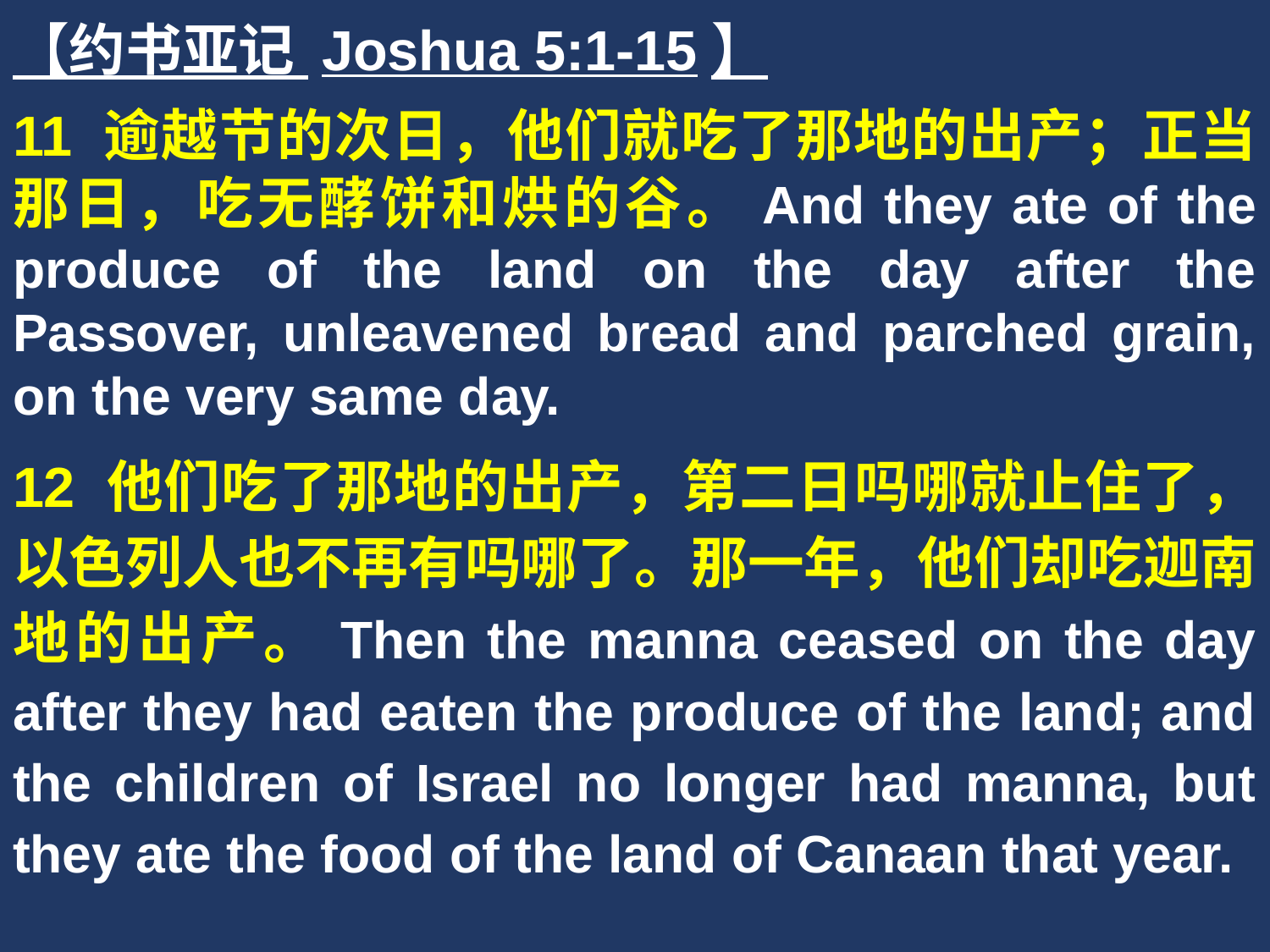

【约书亚记 Joshua 5:1-15】
11 逾越节的次日，他们就吃了那地的出产；正当那日，吃无酵饼和烘的谷。And they ate of the produce of the land on the day after the Passover, unleavened bread and parched grain, on the very same day.
12 他们吃了那地的出产，第二日吗哪就止住了，以色列人也不再有吗哪了。那一年，他们却吃迦南地的出产。Then the manna ceased on the day after they had eaten the produce of the land; and the children of Israel no longer had manna, but they ate the food of the land of Canaan that year.